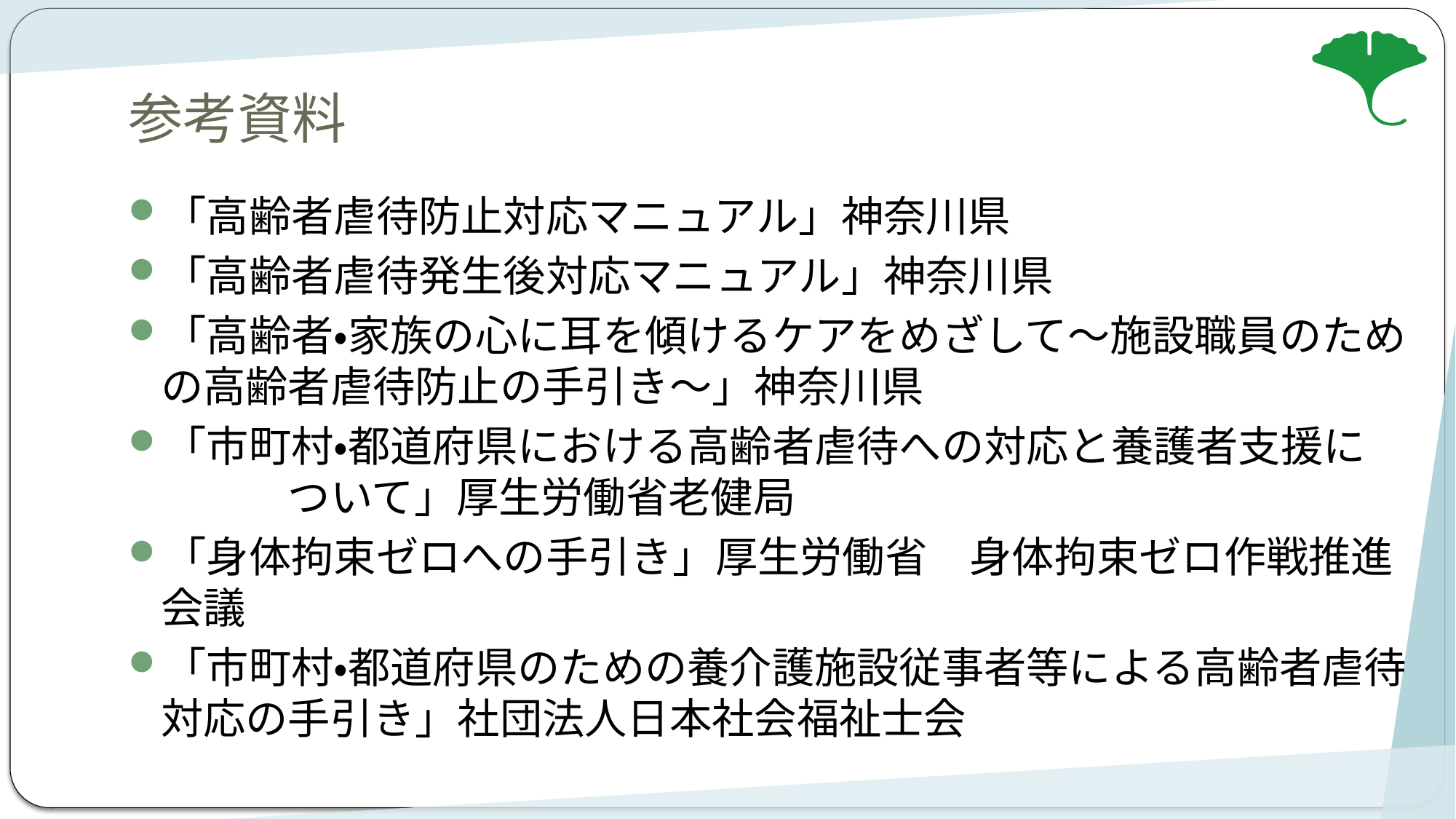

# 参考資料

「高齢者虐待防止対応マニュアル」神奈川県
「高齢者虐待発生後対応マニュアル」神奈川県
「高齢者・家族の心に耳を傾けるケアをめざして～施設職員のための高齢者虐待防止の手引き～」神奈川県
「市町村・都道府県における高齢者虐待への対応と養護者支援に　　　　ついて」厚生労働省老健局
「身体拘束ゼロへの手引き」厚生労働省　身体拘束ゼロ作戦推進会議
「市町村・都道府県のための養介護施設従事者等による高齢者虐待対応の手引き」社団法人日本社会福祉士会